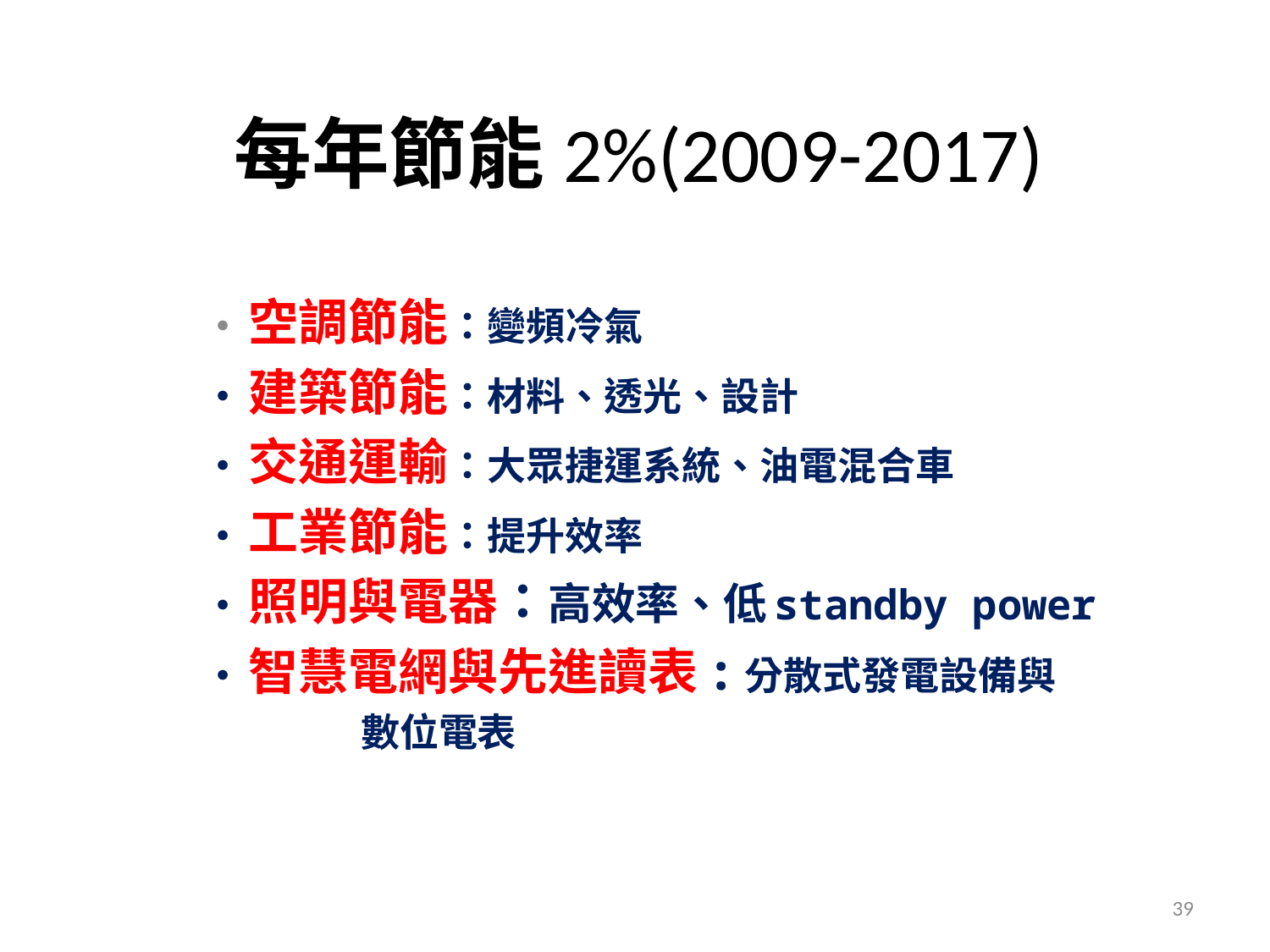

# 每年節能2%(2009-2017)

•空調節能：變頻冷氣
•建築節能：材料、透光、設計
•交通運輸：大眾捷運系統、油電混合車
‧工業節能：提升效率
•照明與電器：高效率、低standby power
•智慧電網與先進讀表:分散式發電設備與
                 數位電表
39